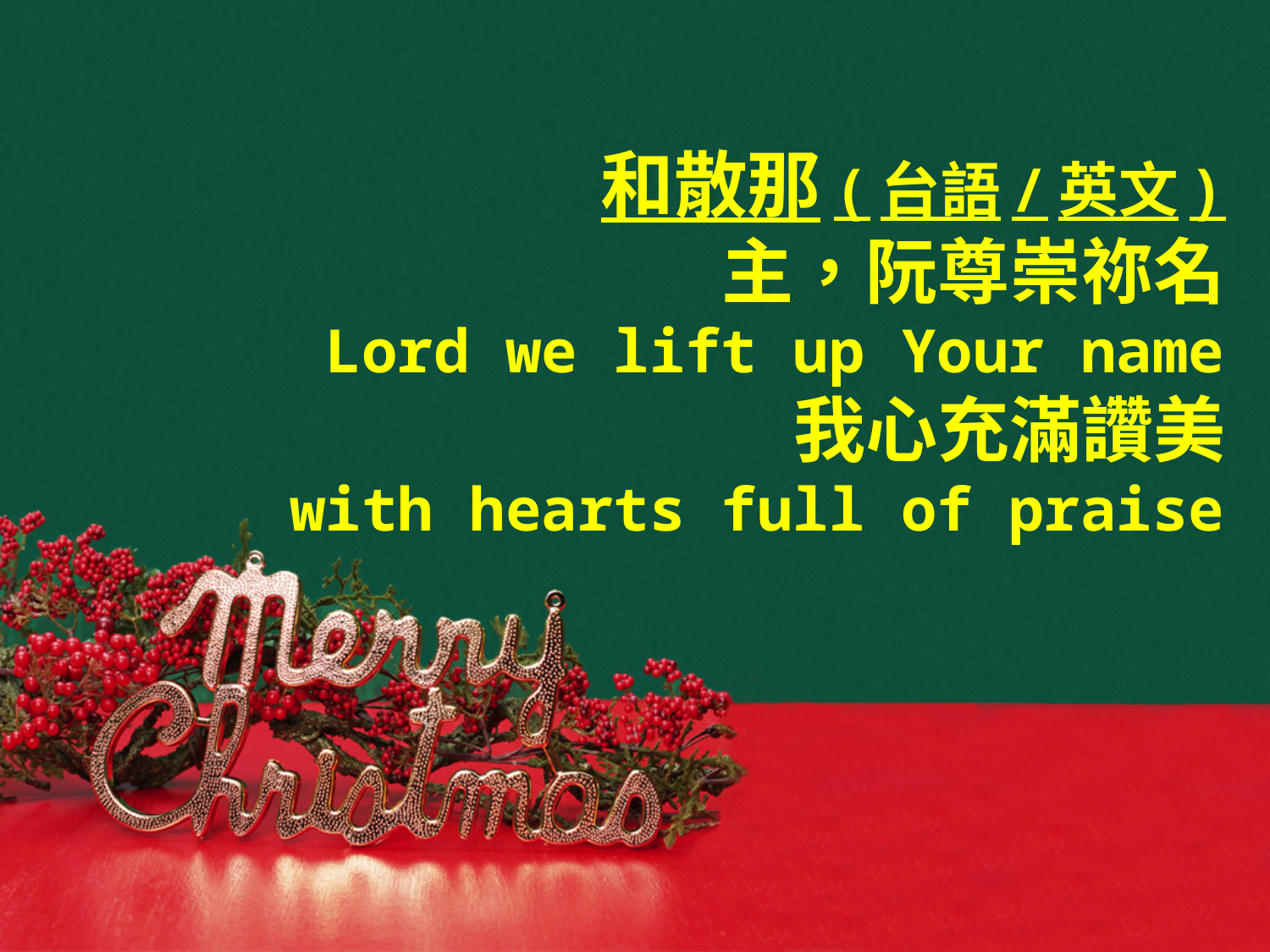

# 和散那(台語/英文) 主，阮尊崇祢名 Lord we lift up Your name 我心充滿讚美 with hearts full of praise